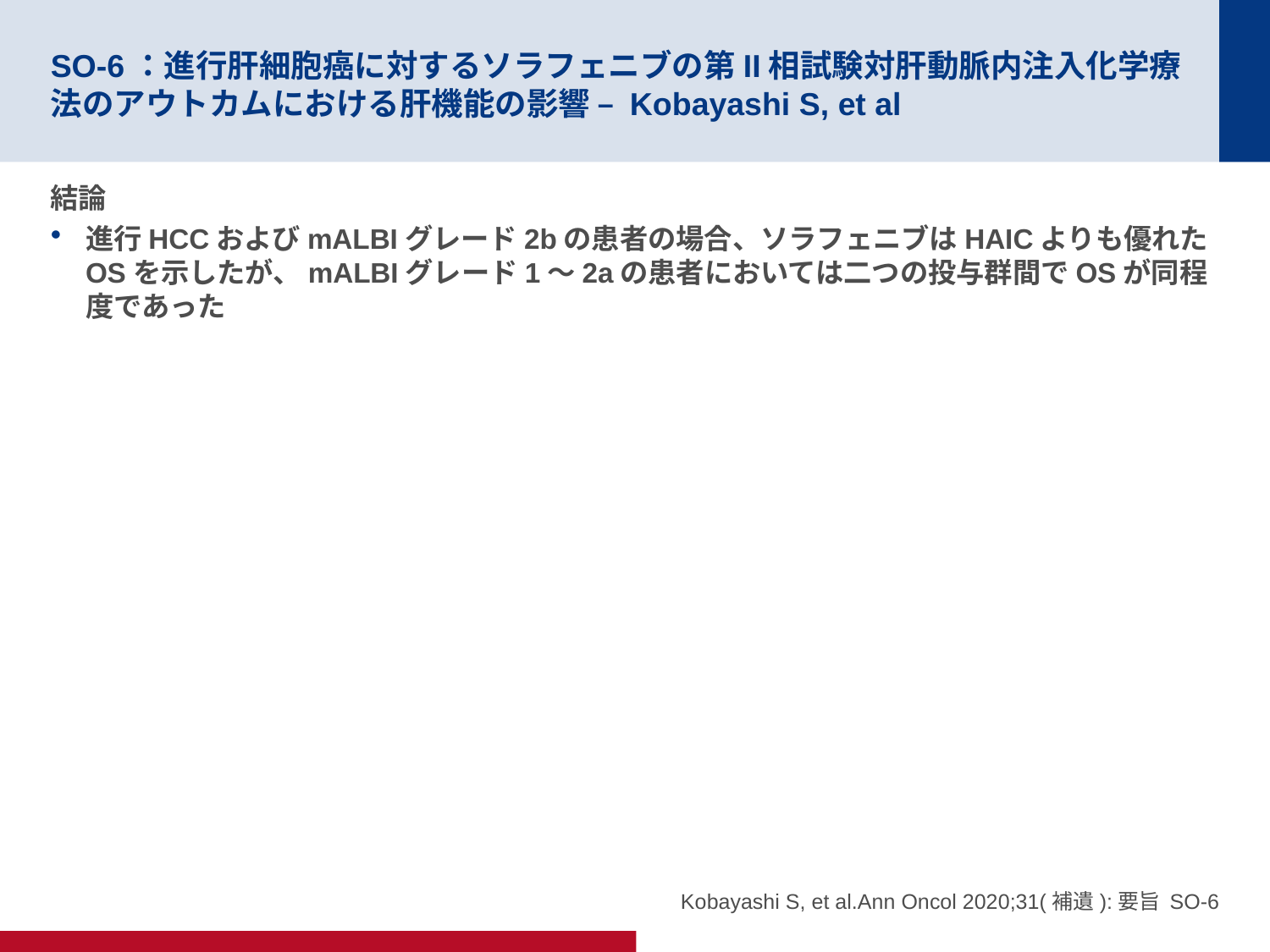

# SO-6：進行肝細胞癌に対するソラフェニブの第II相試験対肝動脈内注入化学療法のアウトカムにおける肝機能の影響 – Kobayashi S, et al
結論
進行HCCおよびmALBIグレード2bの患者の場合、ソラフェニブはHAICよりも優れたOSを示したが、mALBIグレード1～2aの患者においては二つの投与群間でOSが同程度であった
Kobayashi S, et al.Ann Oncol 2020;31(補遺):要旨 SO-6